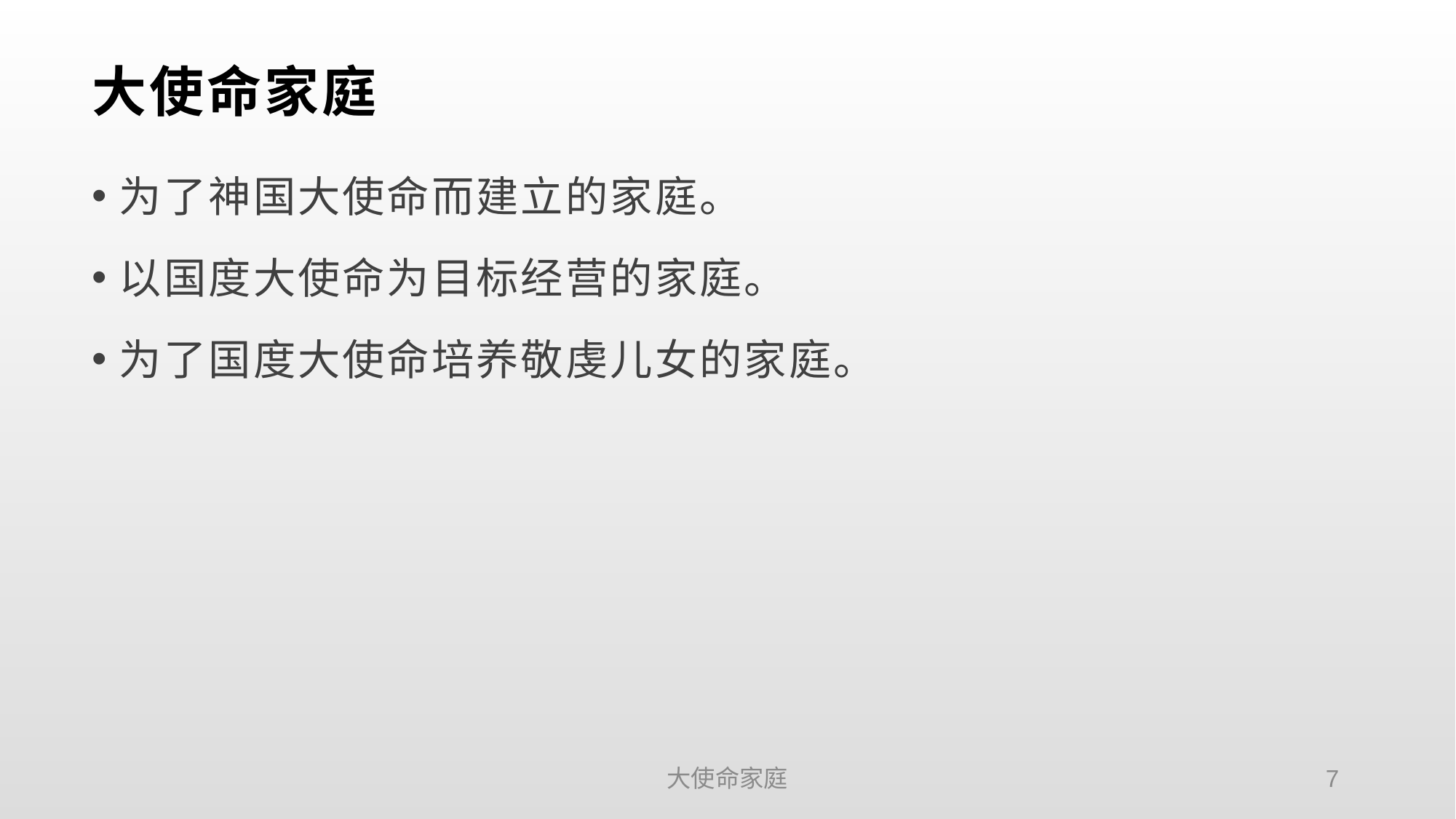

# 大使命家庭
为了神国大使命而建立的家庭。
以国度大使命为目标经营的家庭。
为了国度大使命培养敬虔儿女的家庭。
大使命家庭
7